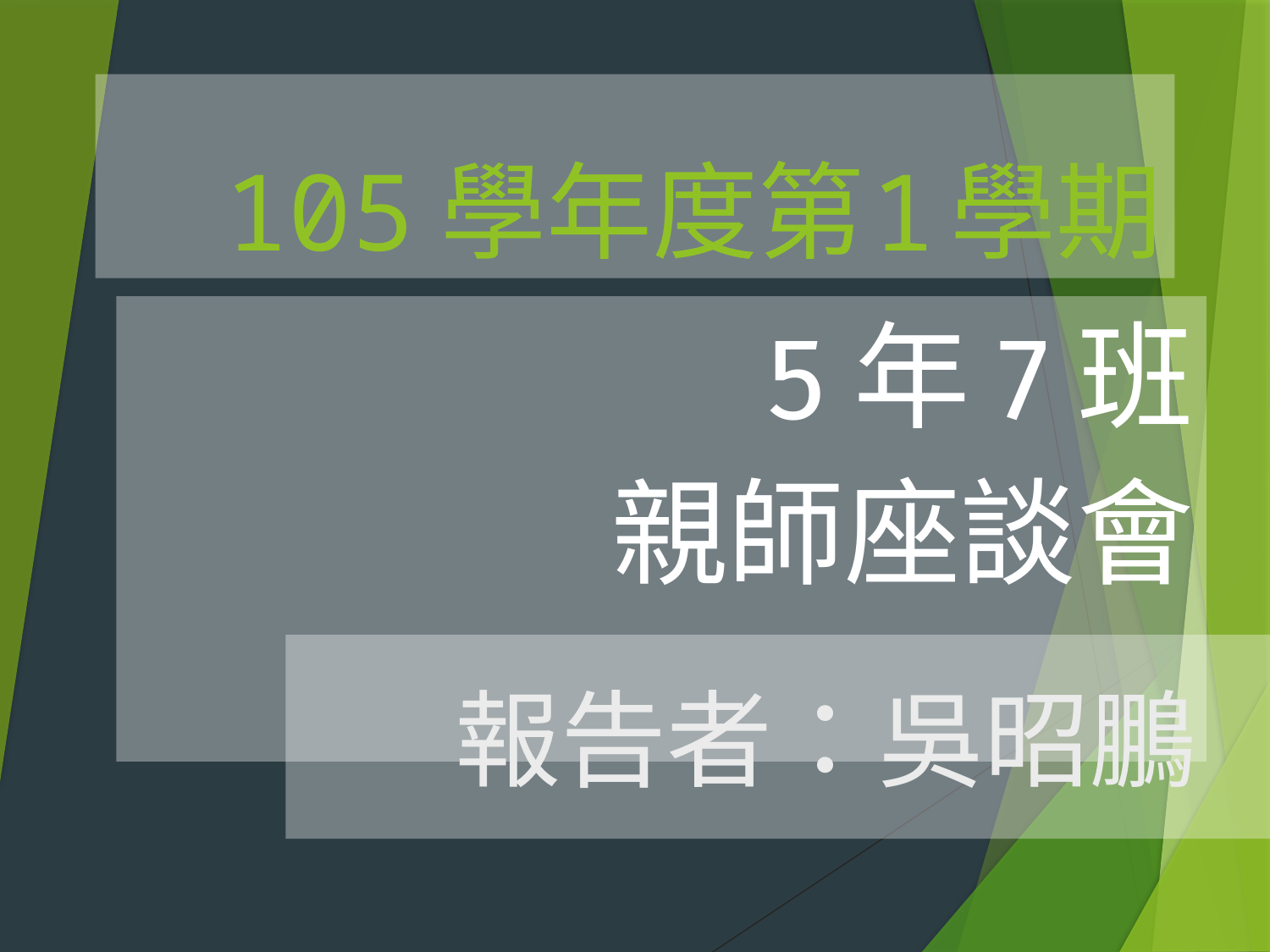

# 105學年度第 1 學期
5年7班
親師座談會
報告者：吳昭鵬